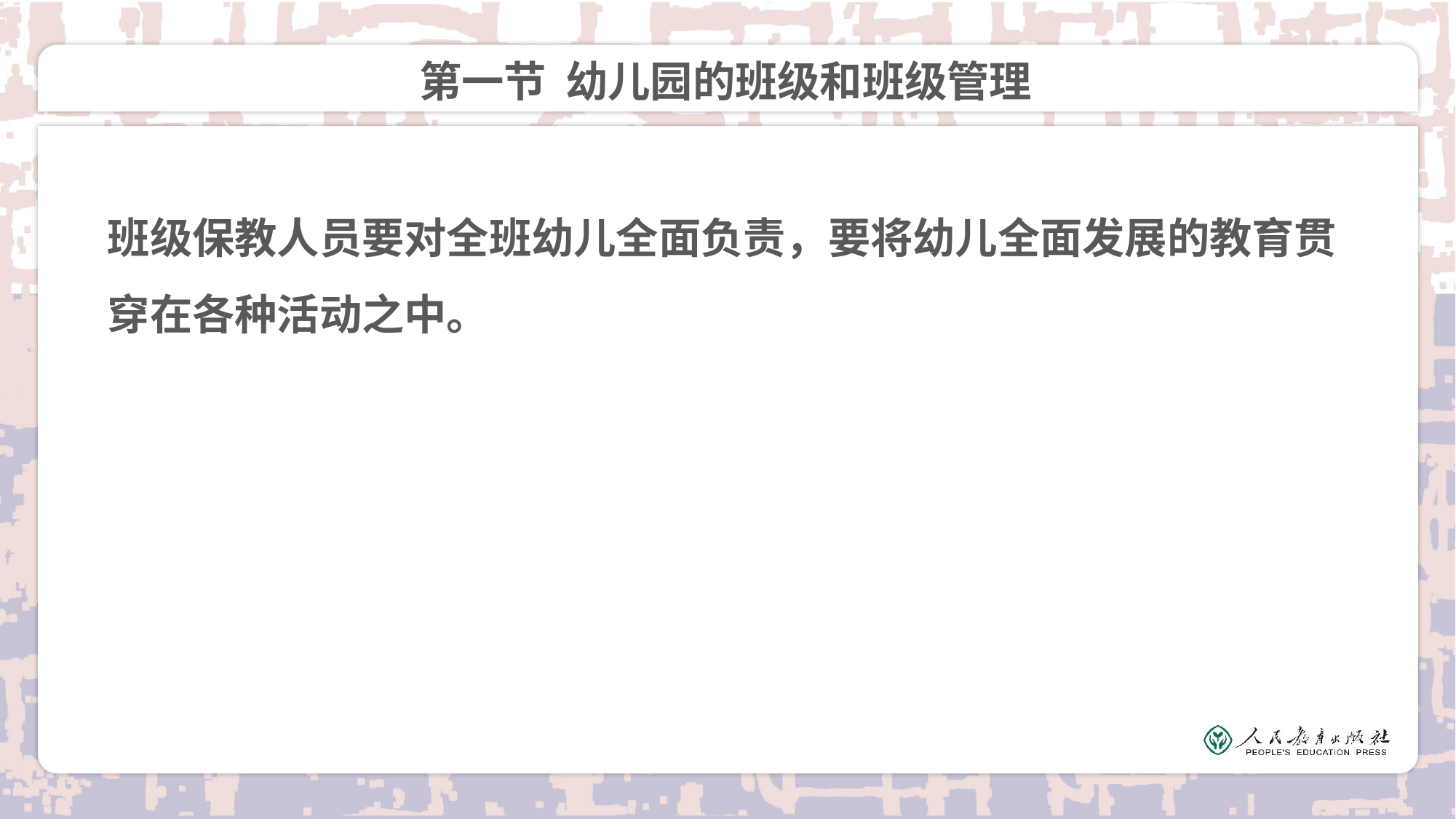

# 第一节  幼儿园的班级和班级管理
班级保教人员要对全班幼儿全面负责，要将幼儿全面发展的教育贯穿在各种活动之中。